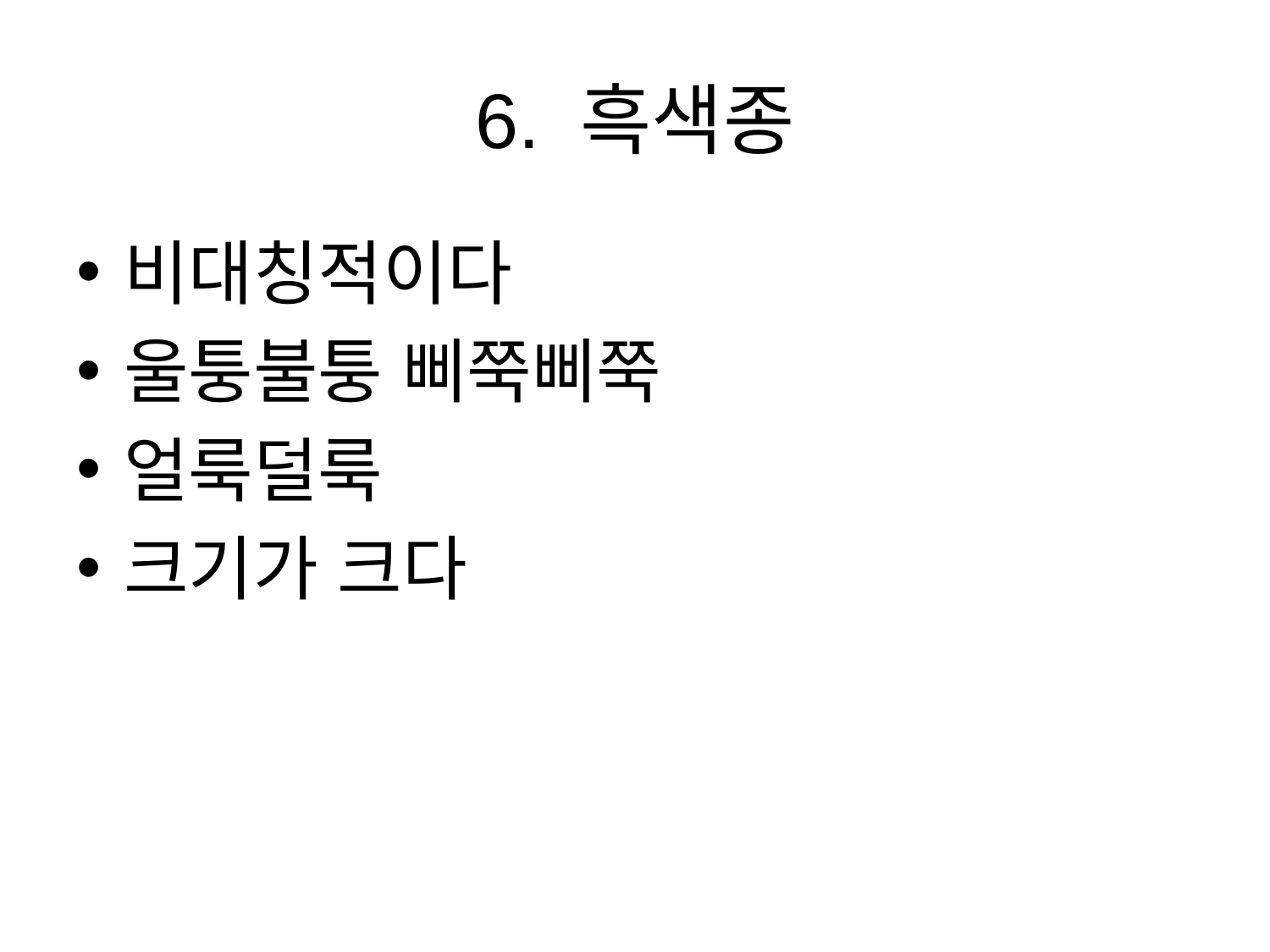

# 6. 흑색종
비대칭적이다
울퉁불퉁 삐쭉삐쭉
얼룩덜룩
크기가 크다